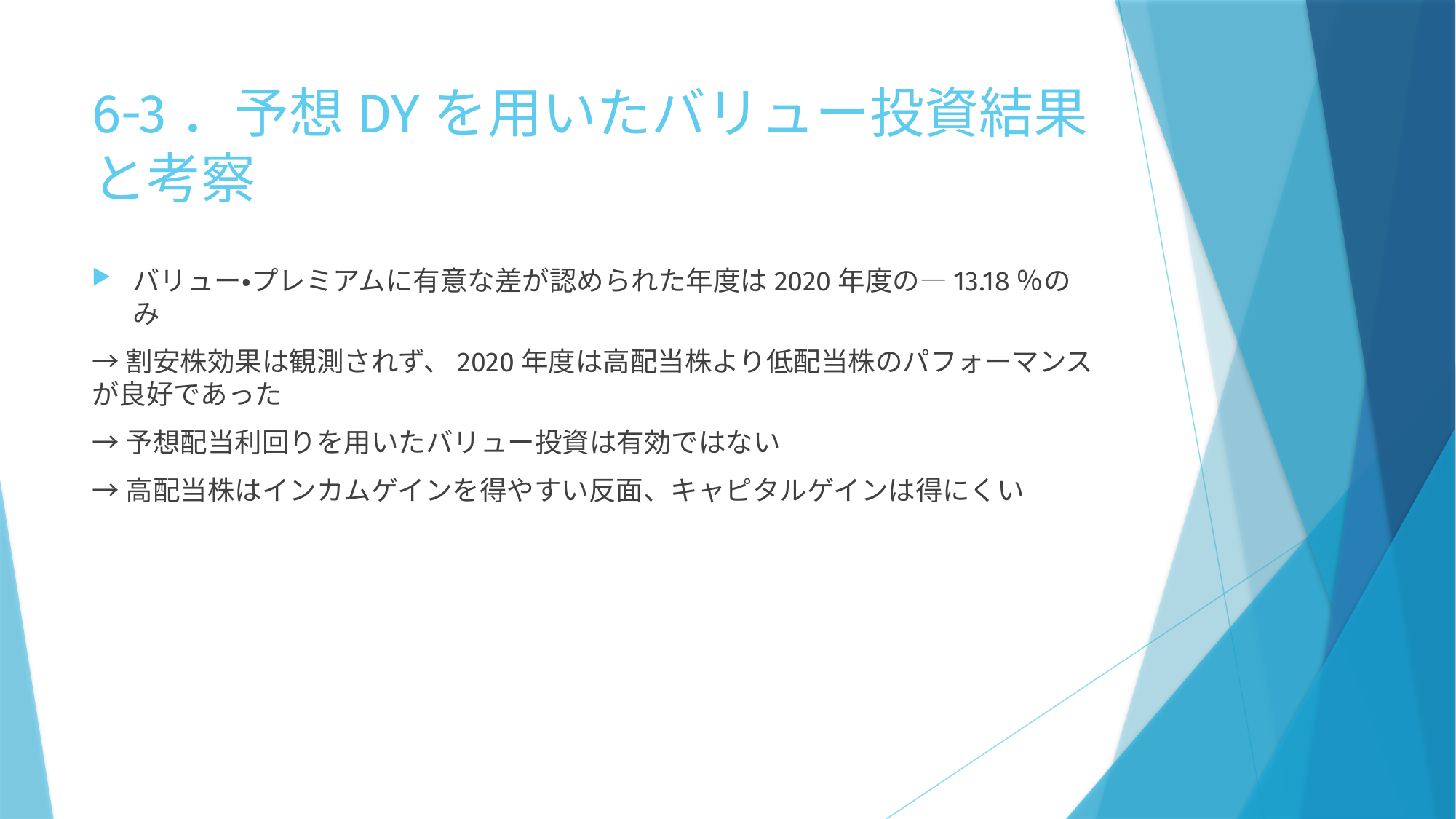

# 6-3．予想DYを用いたバリュー投資結果と考察
バリュー・プレミアムに有意な差が認められた年度は2020年度の―13.18％のみ
→割安株効果は観測されず、2020年度は高配当株より低配当株のパフォーマンスが良好であった
→予想配当利回りを用いたバリュー投資は有効ではない
→高配当株はインカムゲインを得やすい反面、キャピタルゲインは得にくい